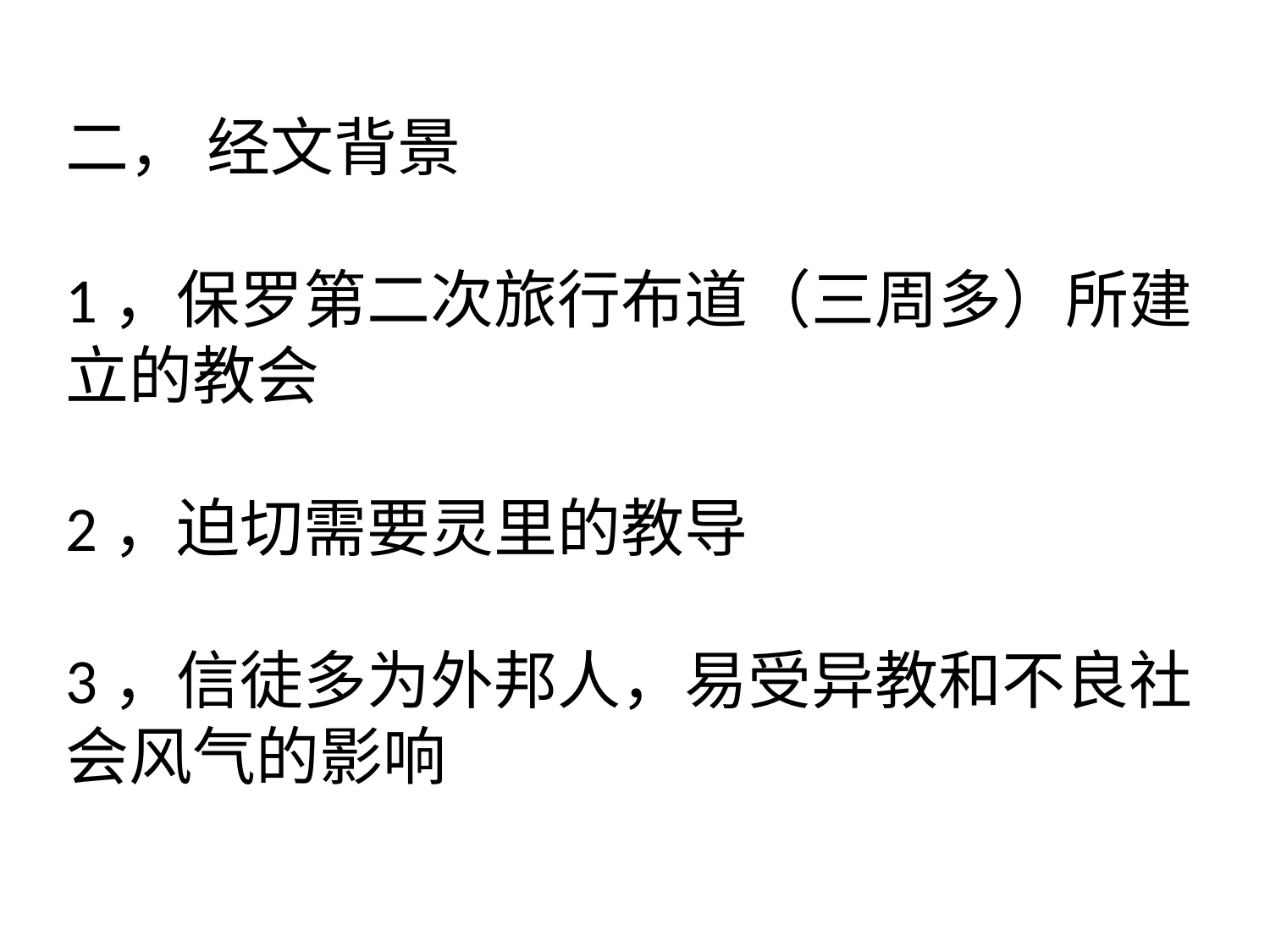

# 二， 经文背景 1，保罗第二次旅行布道（三周多）所建立的教会 2，迫切需要灵里的教导 3，信徒多为外邦人，易受异教和不良社会风气的影响